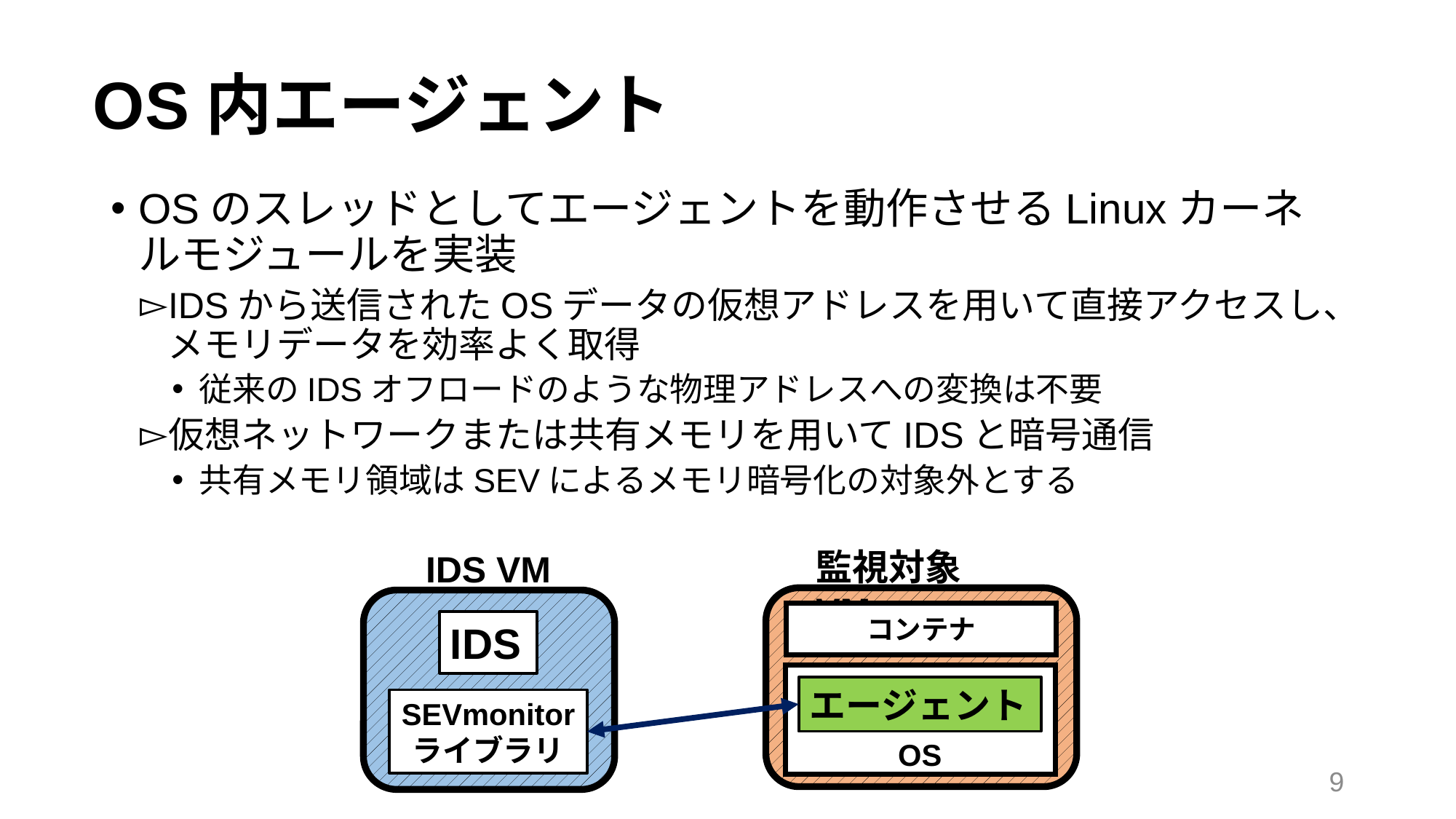

# OS内エージェント
OSのスレッドとしてエージェントを動作させるLinuxカーネルモジュールを実装
IDSから送信されたOSデータの仮想アドレスを用いて直接アクセスし、メモリデータを効率よく取得
従来のIDSオフロードのような物理アドレスへの変換は不要
仮想ネットワークまたは共有メモリを用いてIDSと暗号通信
共有メモリ領域はSEVによるメモリ暗号化の対象外とする
監視対象VM
IDS VM

コンテナ
IDS

エージェント
SEVmonitor
ライブラリ
OS
9